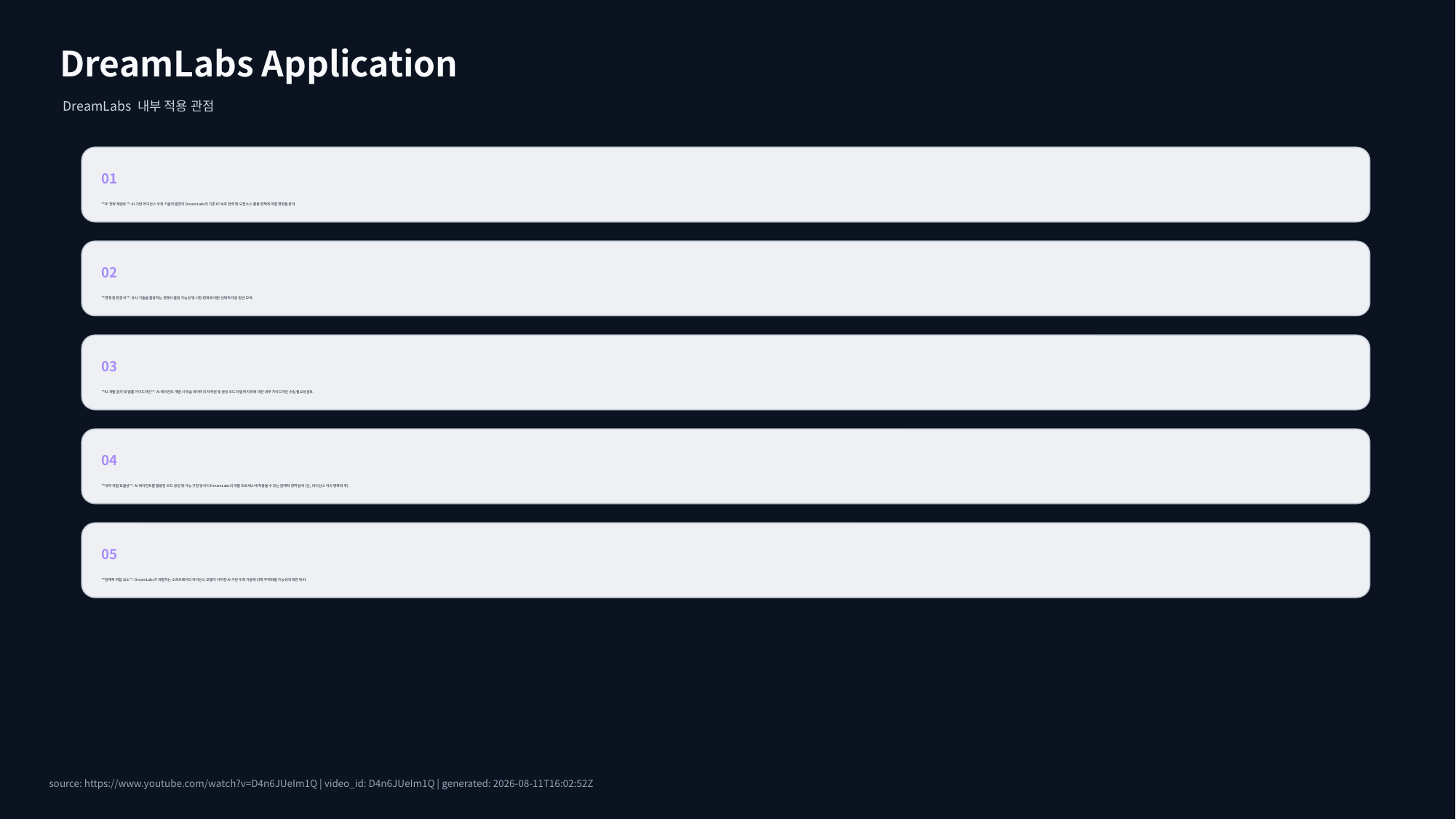

DreamLabs Application
DreamLabs 내부 적용 관점

01
**IP 전략 재검토**: AI 기반 라이선스 우회 기술의 발전이 DreamLabs의 기존 IP 보호 전략 및 오픈소스 활용 정책에 미칠 영향을 분석.

02
**경쟁 환경 분석**: 유사 기술을 활용하는 경쟁사 출현 가능성 및 시장 변화에 대한 선제적 대응 방안 모색.

03
**AI 개발 윤리 및 법률 가이드라인**: AI 에이전트 개발 시 학습 데이터의 저작권 및 생성 코드의 법적 지위에 대한 내부 가이드라인 수립 필요성 검토.

04
**내부 개발 효율성**: AI 에이전트를 활용한 코드 생성 및 기능 구현 방식이 DreamLabs의 개발 프로세스에 적용될 수 있는 잠재적 영역 탐색 (단, 라이선스 이슈 명확화 후).

05
**잠재적 위협 요소**: DreamLabs가 개발하는 소프트웨어의 라이선스 모델이 이러한 AI 기반 우회 기술에 의해 무력화될 가능성에 대한 대비.
source: https://www.youtube.com/watch?v=D4n6JUeIm1Q | video_id: D4n6JUeIm1Q | generated: 2026-08-11T16:02:52Z